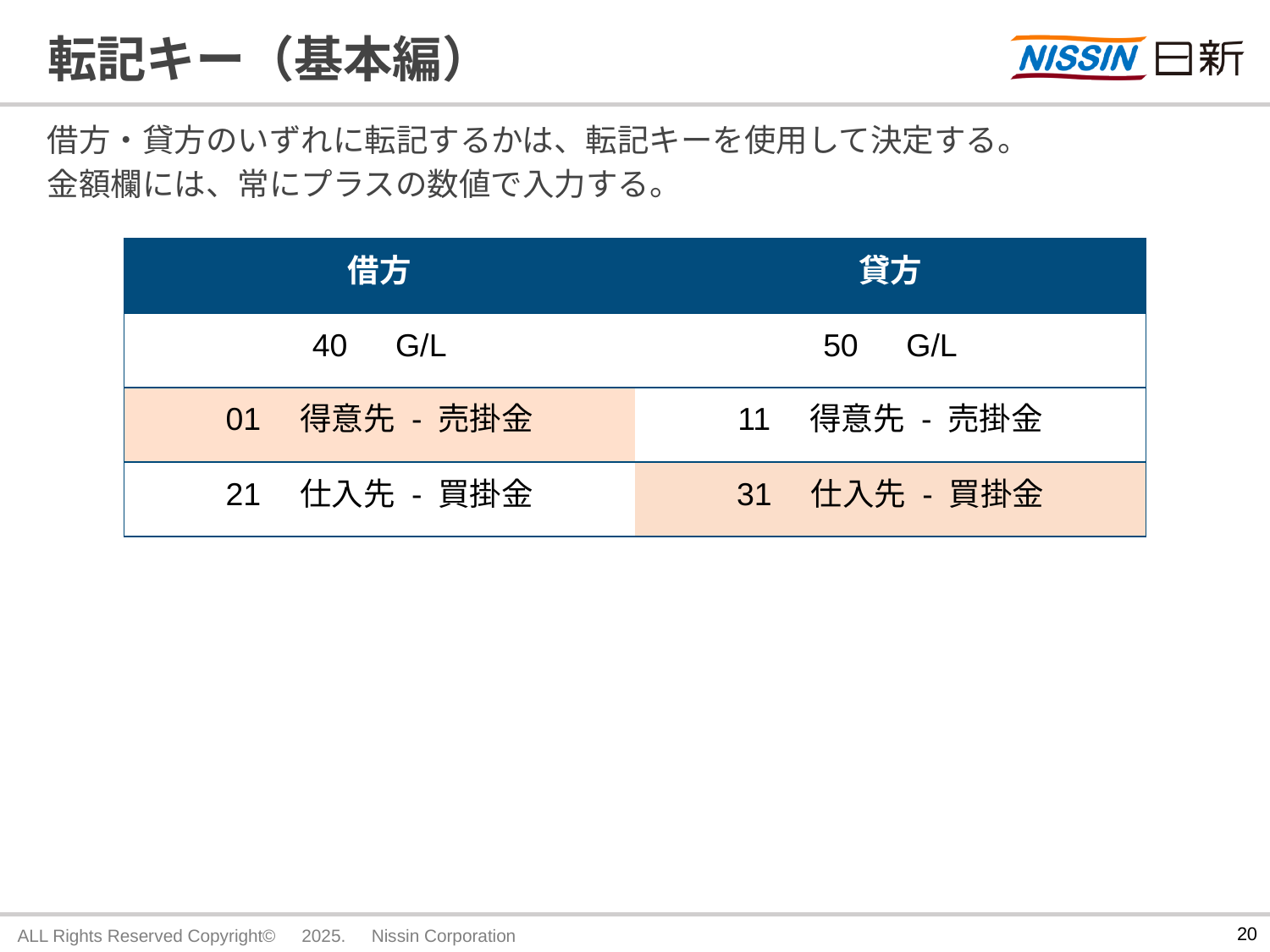

# 転記キー（基本編）
借方・貸方のいずれに転記するかは、転記キーを使用して決定する。
金額欄には、常にプラスの数値で入力する。
| 借方 | 貸方 |
| --- | --- |
| 40　G/L | 50　G/L |
| 01　得意先 - 売掛金 | 11　得意先 - 売掛金 |
| 21　仕入先 - 買掛金 | 31　仕入先 - 買掛金 |
20